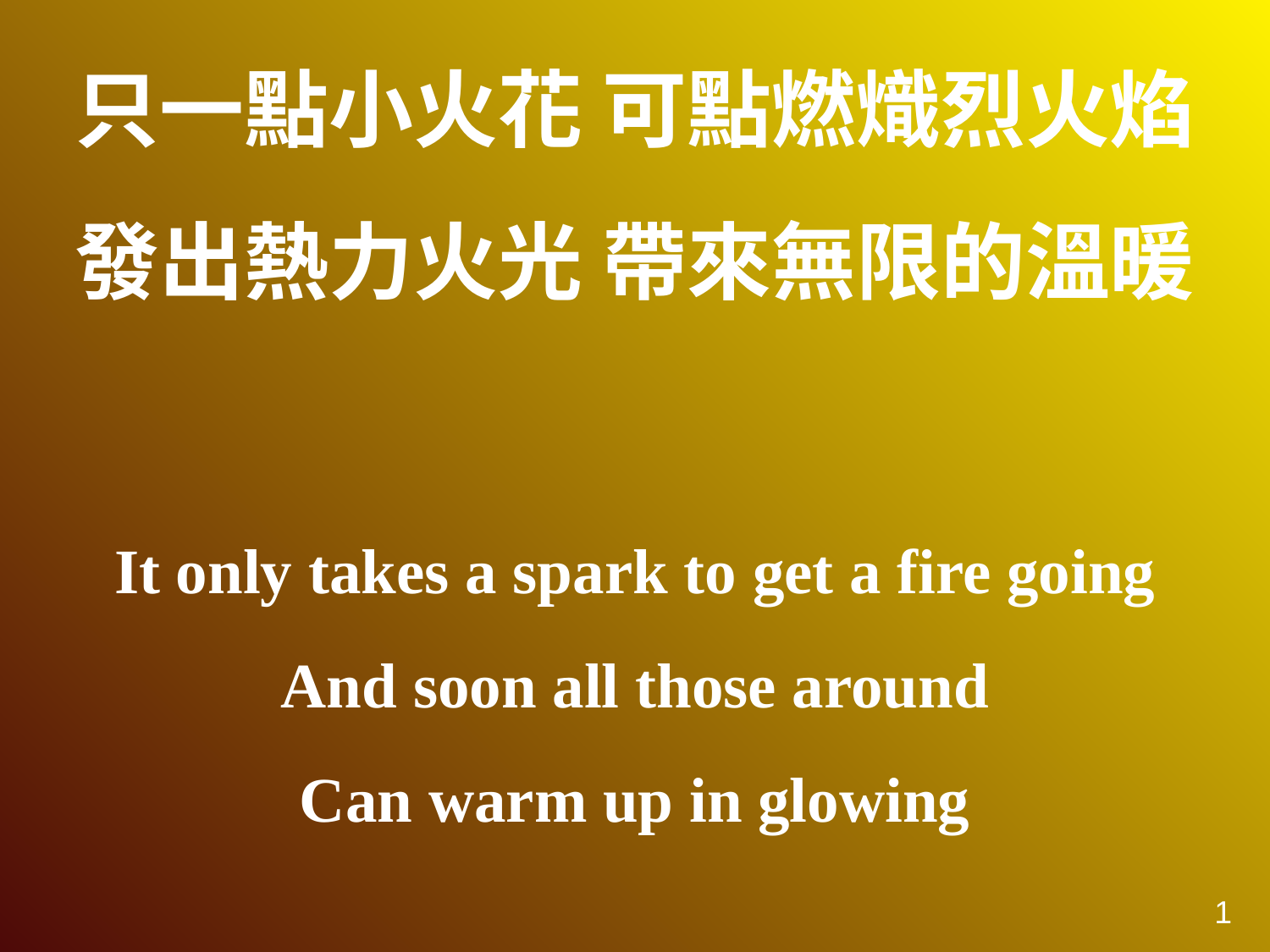

只一點小火花 可點燃熾烈火焰
發出熱力火光 帶來無限的溫暖
It only takes a spark to get a fire going
And soon all those around
Can warm up in glowing
1